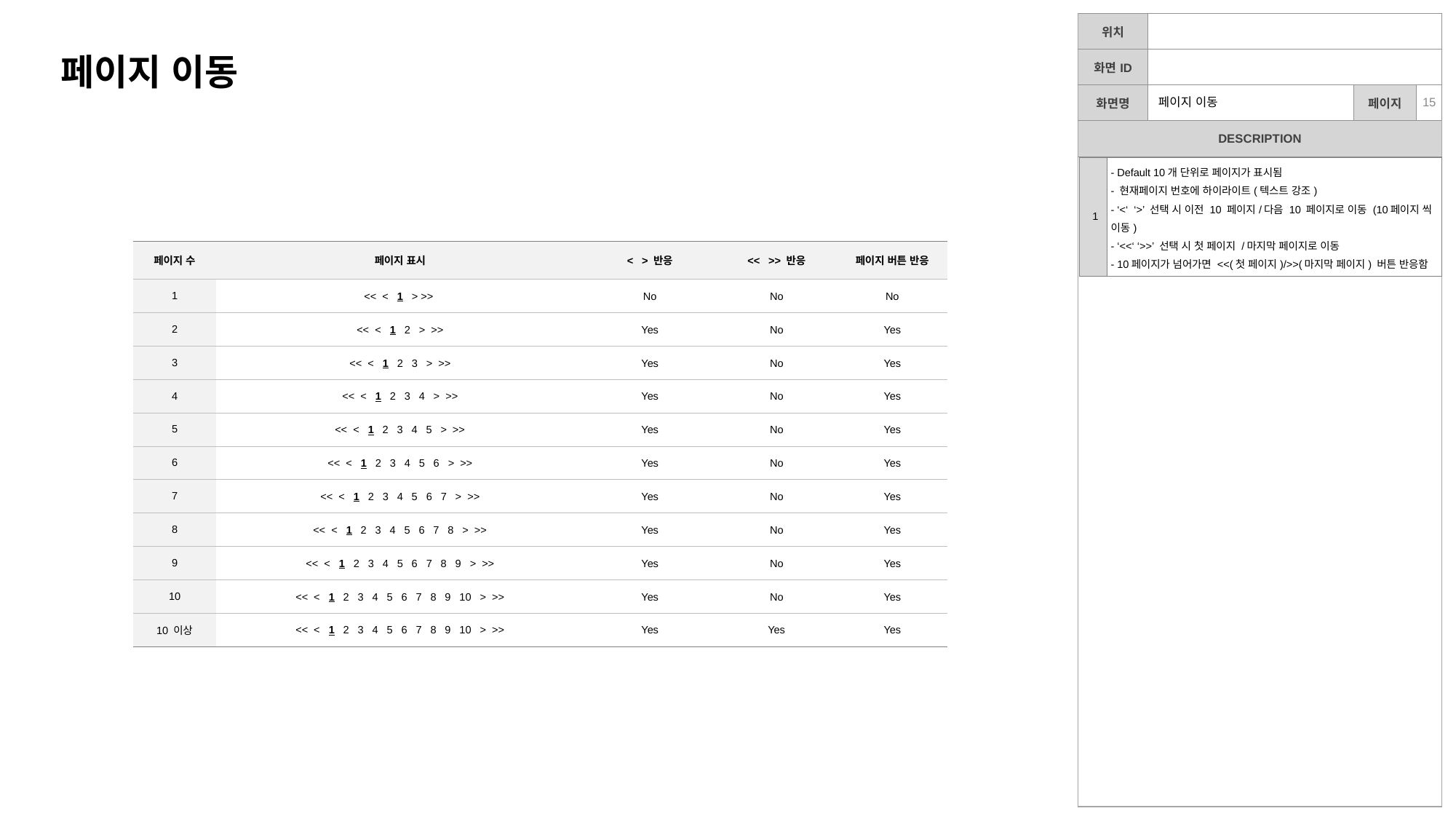

페이지 이동
페이지 이동
| 1 | - Default 10개 단위로 페이지가 표시됨 - 현재페이지 번호에 하이라이트(텍스트 강조) - ‘<‘ ‘>’ 선택 시 이전 10 페이지/다음 10 페이지로 이동 (10페이지 씩 이동) - ‘<<‘ ‘>>’ 선택 시 첫 페이지 /마지막 페이지로 이동 - 10페이지가 넘어가면 <<(첫 페이지)/>>(마지막 페이지) 버튼 반응함 |
| --- | --- |
| 페이지 수 | 페이지 표시 | < > 반응 | << >> 반응 | 페이지 버튼 반응 |
| --- | --- | --- | --- | --- |
| 1 | << < 1 > >> | No | No | No |
| 2 | << < 1 2 > >> | Yes | No | Yes |
| 3 | << < 1 2 3 > >> | Yes | No | Yes |
| 4 | << < 1 2 3 4 > >> | Yes | No | Yes |
| 5 | << < 1 2 3 4 5 > >> | Yes | No | Yes |
| 6 | << < 1 2 3 4 5 6 > >> | Yes | No | Yes |
| 7 | << < 1 2 3 4 5 6 7 > >> | Yes | No | Yes |
| 8 | << < 1 2 3 4 5 6 7 8 > >> | Yes | No | Yes |
| 9 | << < 1 2 3 4 5 6 7 8 9 > >> | Yes | No | Yes |
| 10 | << < 1 2 3 4 5 6 7 8 9 10 > >> | Yes | No | Yes |
| 10 이상 | << < 1 2 3 4 5 6 7 8 9 10 > >> | Yes | Yes | Yes |